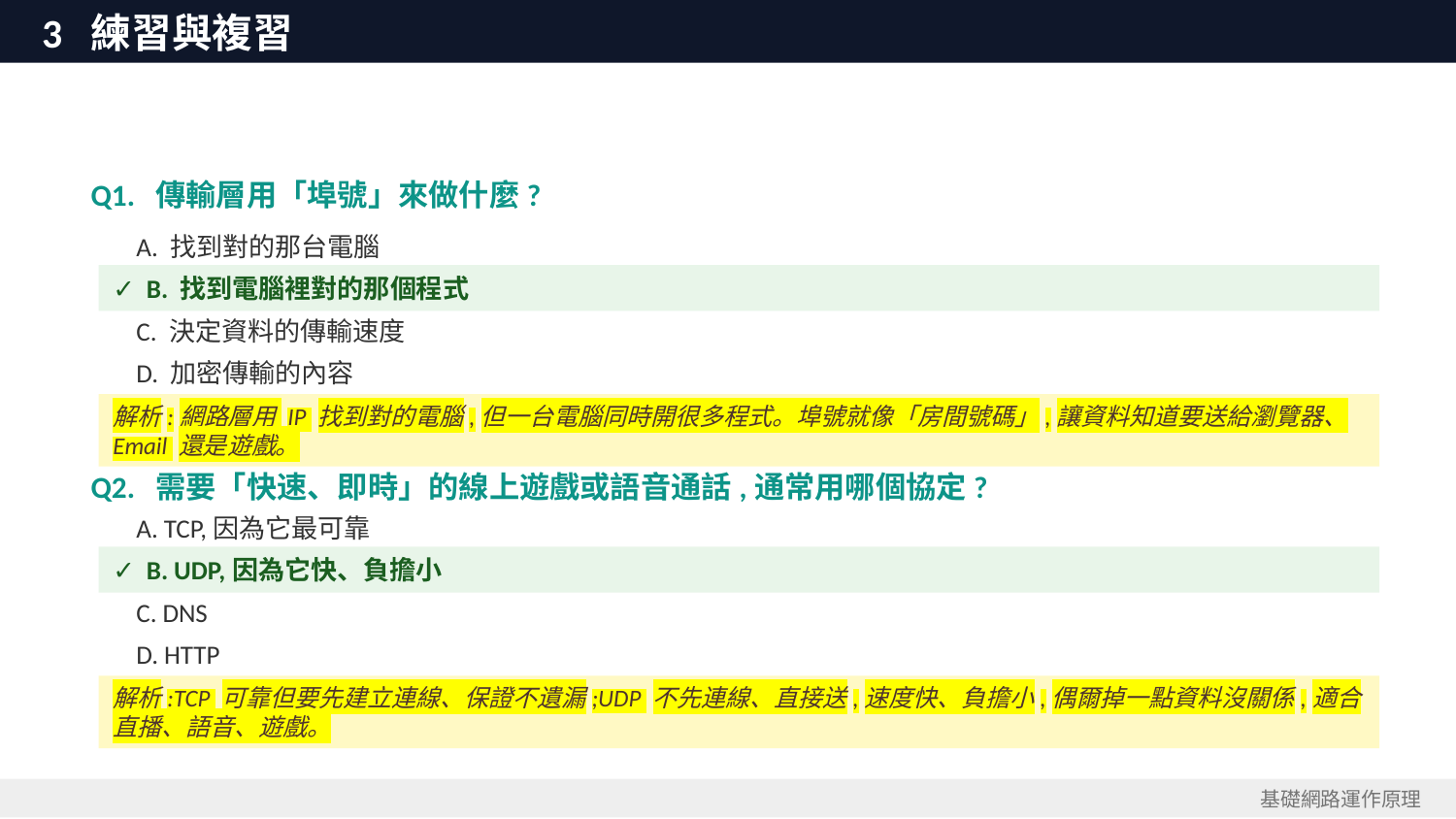

3  練習與複習
Q1.  傳輸層用「埠號」來做什麼?
    A. 找到對的那台電腦
✓  B. 找到電腦裡對的那個程式
    C. 決定資料的傳輸速度
    D. 加密傳輸的內容
解析:網路層用 IP 找到對的電腦,但一台電腦同時開很多程式。埠號就像「房間號碼」,讓資料知道要送給瀏覽器、Email 還是遊戲。
Q2.  需要「快速、即時」的線上遊戲或語音通話,通常用哪個協定?
    A. TCP,因為它最可靠
✓  B. UDP,因為它快、負擔小
    C. DNS
    D. HTTP
解析:TCP 可靠但要先建立連線、保證不遺漏;UDP 不先連線、直接送,速度快、負擔小,偶爾掉一點資料沒關係,適合直播、語音、遊戲。
基礎網路運作原理